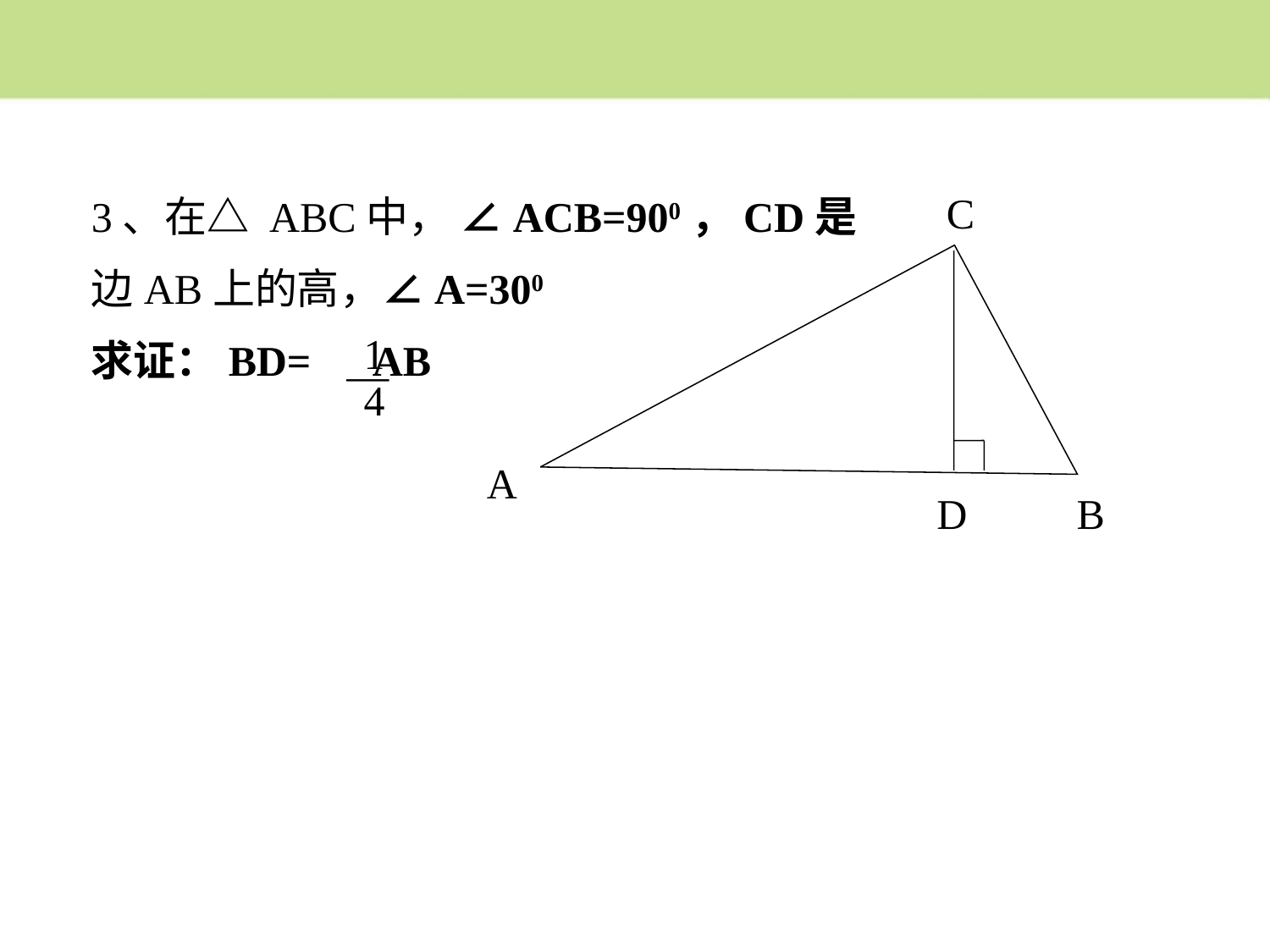

C

A
D
B

3、在△ ABC中， ∠ACB=900，CD是
边AB上的高，∠A=300
求证：BD=      AB
1
—
4